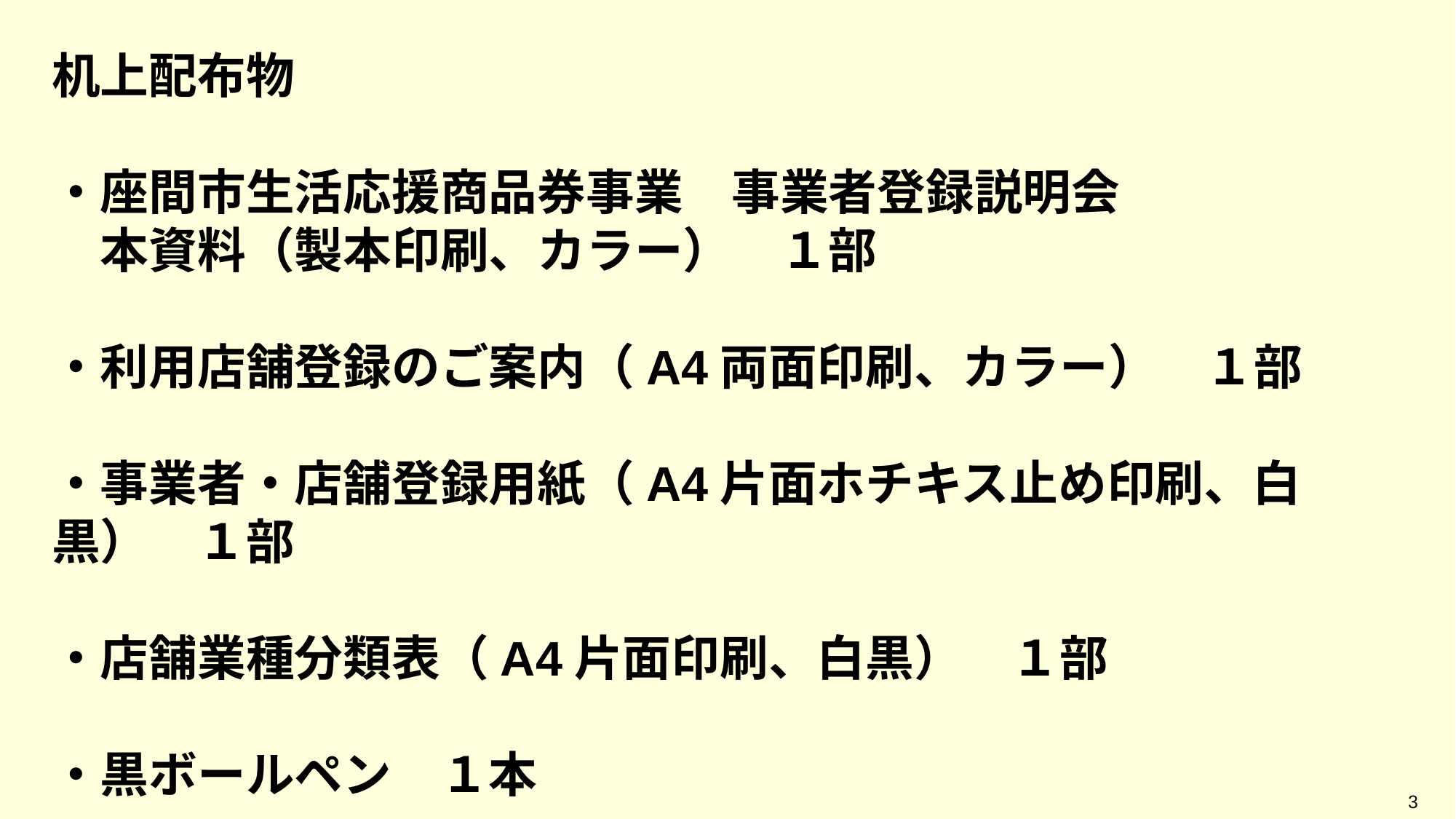

机上配布物

・座間市生活応援商品券事業　事業者登録説明会
　本資料（製本印刷、カラー）　１部

・利用店舗登録のご案内（A4両面印刷、カラー）　１部

・事業者・店舗登録用紙（A4片面ホチキス止め印刷、白黒）　１部

・店舗業種分類表（A4片面印刷、白黒）　１部

・黒ボールペン　１本
3